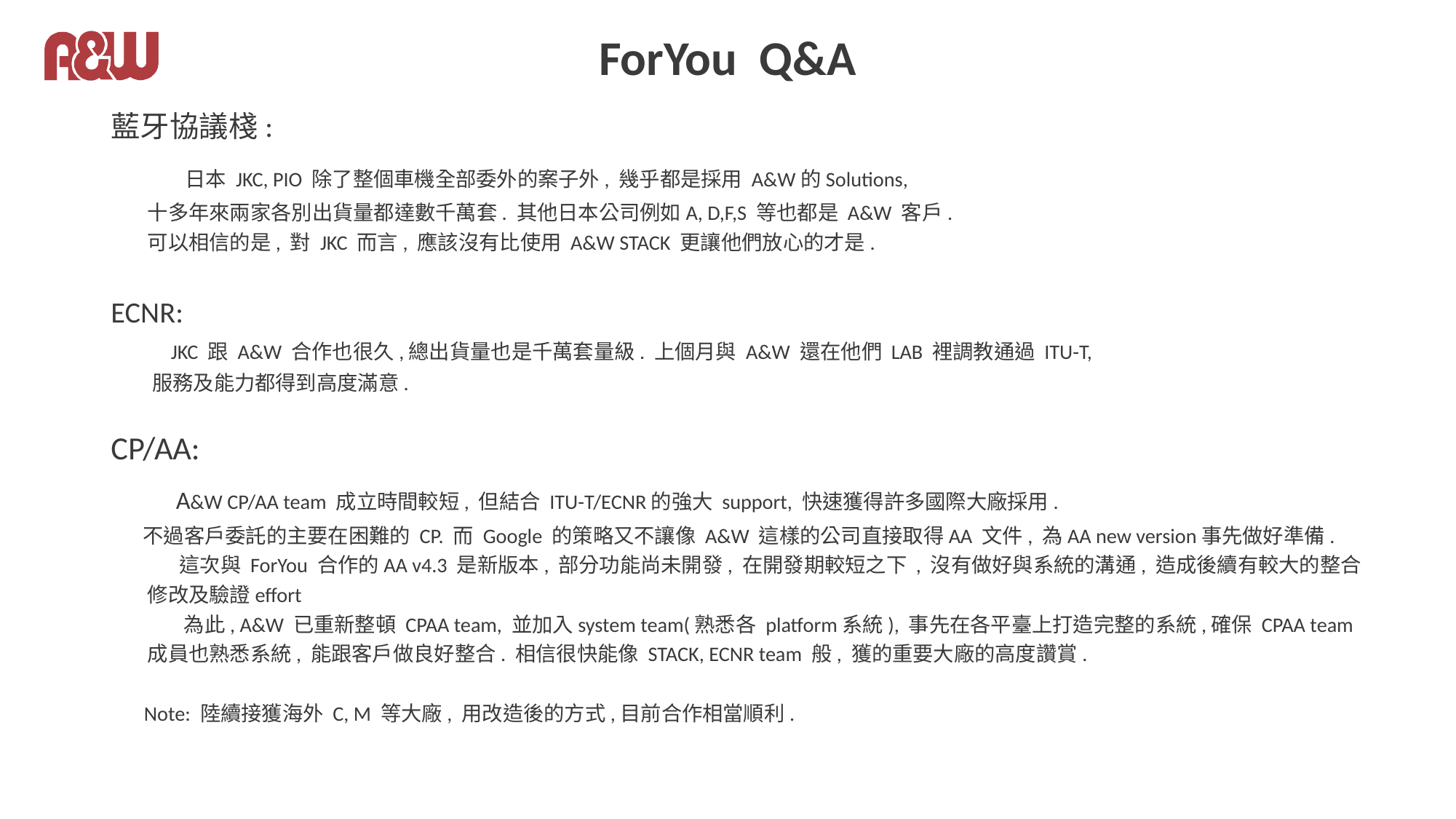

# ForYou  Q&A
藍牙協議棧:
       日本 JKC, PIO 除了整個車機全部委外的案子外, 幾乎都是採用 A&W的Solutions,
       十多年來兩家各別出貨量都達數千萬套. 其他日本公司例如A, D,F,S 等也都是 A&W 客戶.
       可以相信的是, 對 JKC 而言, 應該沒有比使用 A&W STACK 更讓他們放心的才是.

ECNR:
          JKC 跟 A&W 合作也很久,總出貨量也是千萬套量級. 上個月與 A&W 還在他們 LAB 裡調教通過 ITU-T,
        服務及能力都得到高度滿意.

CP/AA:
       A&W CP/AA team 成立時間較短, 但結合 ITU-T/ECNR的強大 support, 快速獲得許多國際大廠採用.
      不過客戶委託的主要在困難的 CP. 而 Google 的策略又不讓像 A&W 這樣的公司直接取得AA 文件, 為AA new version事先做好準備.
              這次與 ForYou 合作的AA v4.3 是新版本, 部分功能尚未開發, 在開發期較短之下 , 沒有做好與系統的溝通, 造成後續有較大的整合
       修改及驗證effort
               為此, A&W 已重新整頓 CPAA team, 並加入system team(熟悉各 platform系統), 事先在各平臺上打造完整的系統,確保 CPAA team
       成員也熟悉系統, 能跟客戶做良好整合. 相信很快能像 STACK, ECNR team 般, 獲的重要大廠的高度讚賞.

       Note: 陸續接獲海外 C, M 等大廠, 用改造後的方式,目前合作相當順利.